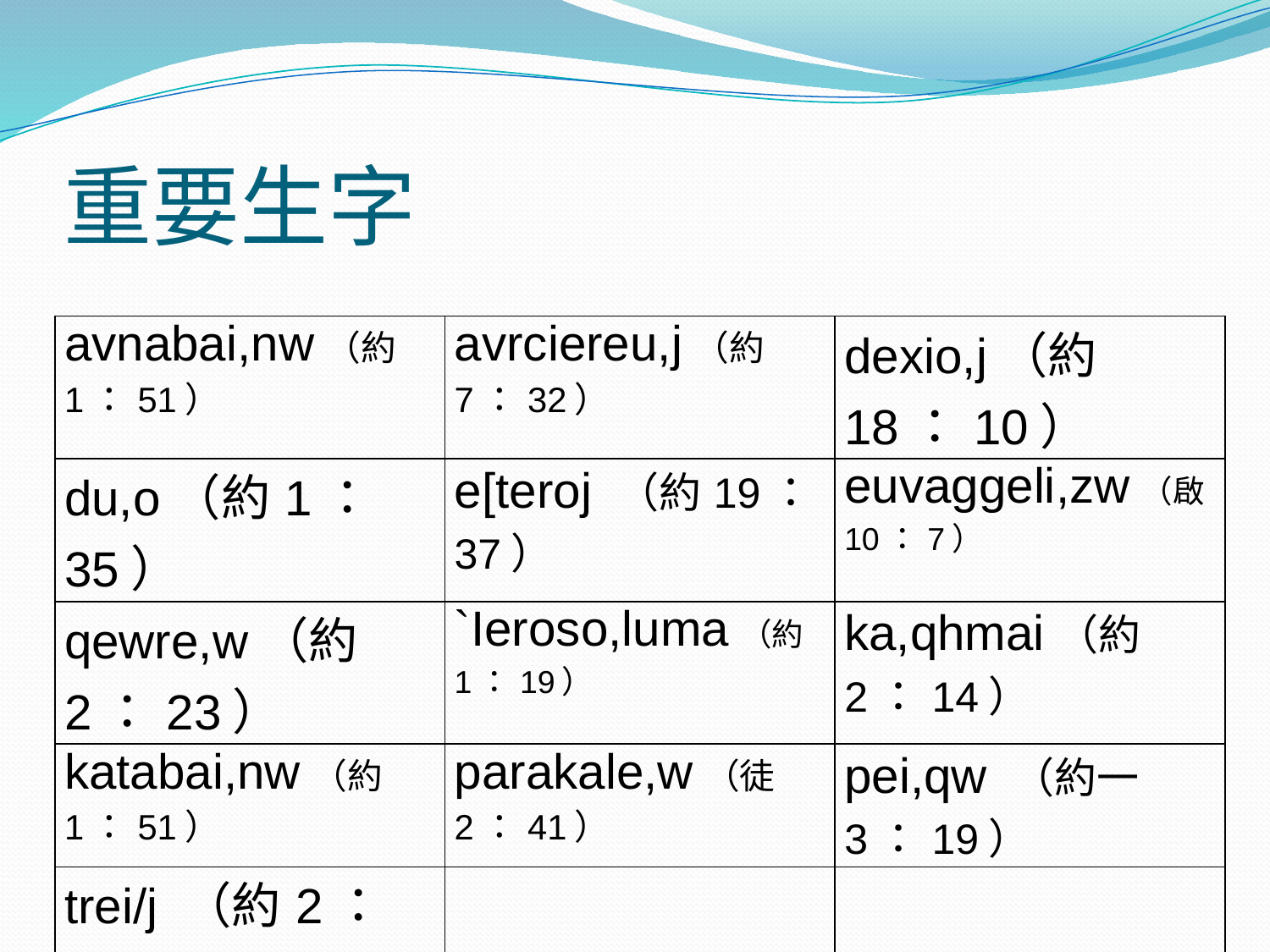

# 重要生字
| avnabai,nw（約1：51） | avrciereu,j（約7：32） | dexio,j（約18：10） |
| --- | --- | --- |
| du,o（約1：35） | e[teroj （約19：37） | euvaggeli,zw（啟10：7） |
| qewre,w（約2：23） | `Ieroso,luma（約1：19） | ka,qhmai（約2：14） |
| katabai,nw（約1：51） | parakale,w（徒2：41） | pei,qw （約一3：19） |
| trei/j （約2：6） |  |  |